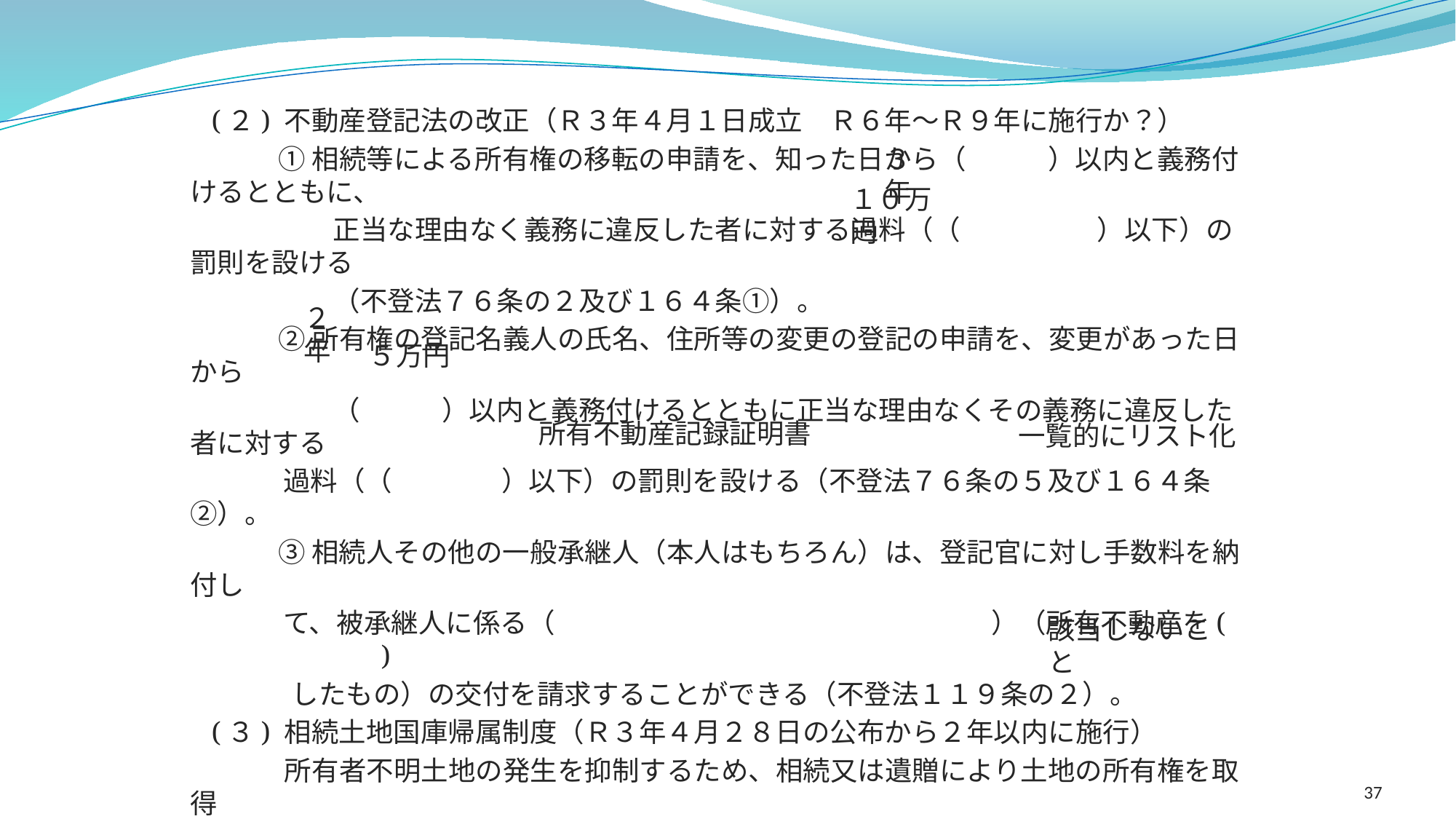

(２) 不動産登記法の改正（Ｒ３年４月１日成立　Ｒ６年～Ｒ９年に施行か？）
　　　 ① 相続等による所有権の移転の申請を、知った日から（　　　）以内と義務付けるとともに、
　　　 　　正当な理由なく義務に違反した者に対する過料（（　　　　　）以下）の罰則を設ける
　　　　　 （不登法７６条の２及び１６４条①）。
　　　 ② 所有権の登記名義人の氏名、住所等の変更の登記の申請を、変更があった日から
　　　　　 （　　　）以内と義務付けるとともに正当な理由なくその義務に違反した者に対する
              過料（（　　　　）以下）の罰則を設ける（不登法７６条の５及び１６４条②）。
　　　 ③ 相続人その他の一般承継人（本人はもちろん）は、登記官に対し手数料を納付し
              て、被承継人に係る（　　　　　　　　　　　　　　　　）（所有不動産を(                              )
　            したもの）の交付を請求することができる（不登法１１９条の２）。
   (３) 相続土地国庫帰属制度（Ｒ３年４月２８日の公布から２年以内に施行）
　　 　 所有者不明土地の発生を抑制するため、相続又は遺贈により土地の所有権を取得
　　　  した相続人が、土地を手放して国庫に帰属させることを可能とする制度。「通常の
          管理又は処分をするに当たり過分の費用又は労力を要する土地」に（　　　　　　　　　　）
          を国庫帰属の要件として求め、法令で具体的に類型化（条文は省略）。

３年
１０万円
２年
５万円
所有不動産記録証明書
一覧的にリスト化
該当しないこと
37